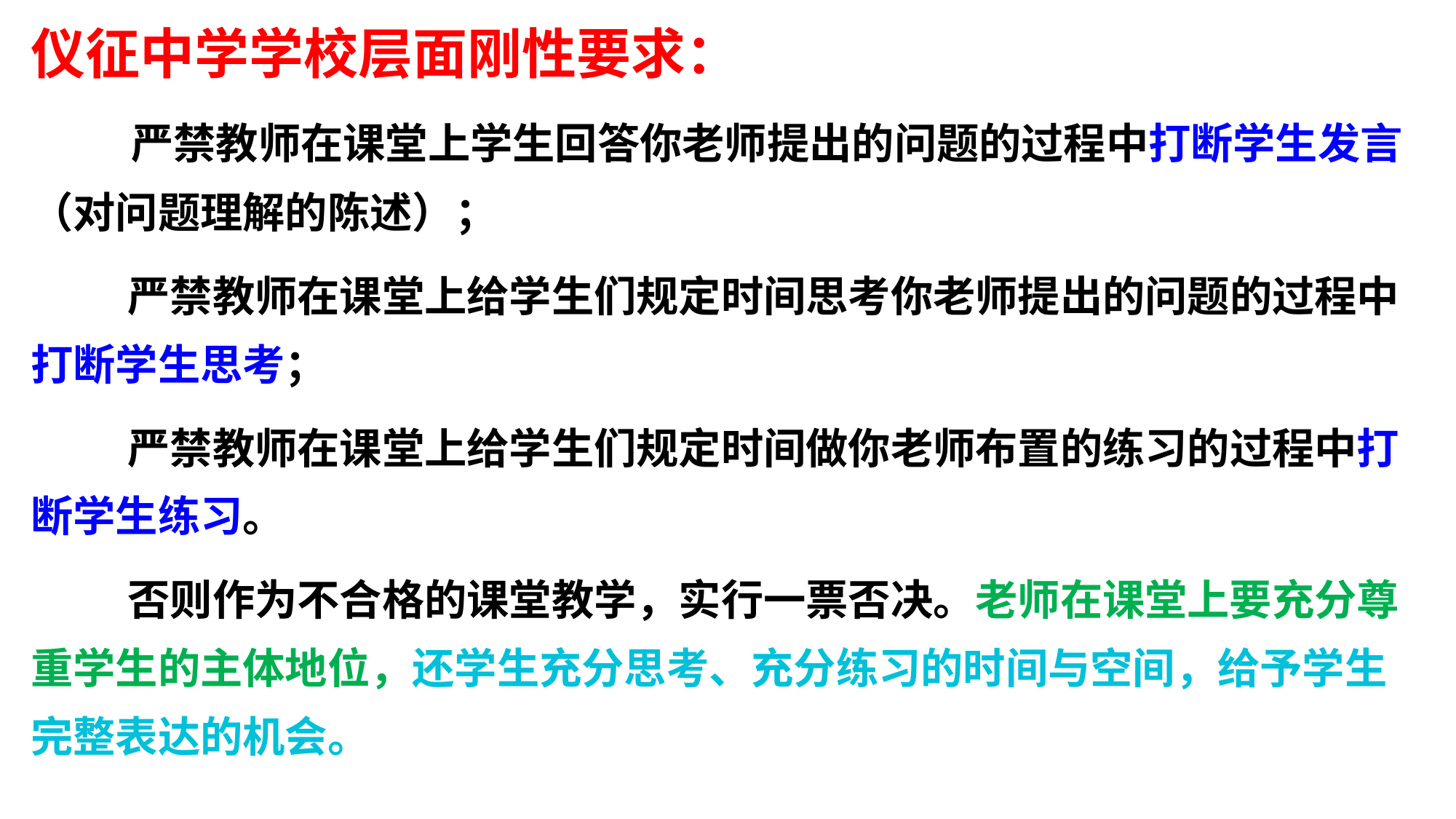

仪征中学学校层面刚性要求：
        严禁教师在课堂上学生回答你老师提出的问题的过程中打断学生发言（对问题理解的陈述）；
         严禁教师在课堂上给学生们规定时间思考你老师提出的问题的过程中打断学生思考；
         严禁教师在课堂上给学生们规定时间做你老师布置的练习的过程中打断学生练习。
         否则作为不合格的课堂教学，实行一票否决。老师在课堂上要充分尊重学生的主体地位，还学生充分思考、充分练习的时间与空间，给予学生完整表达的机会。